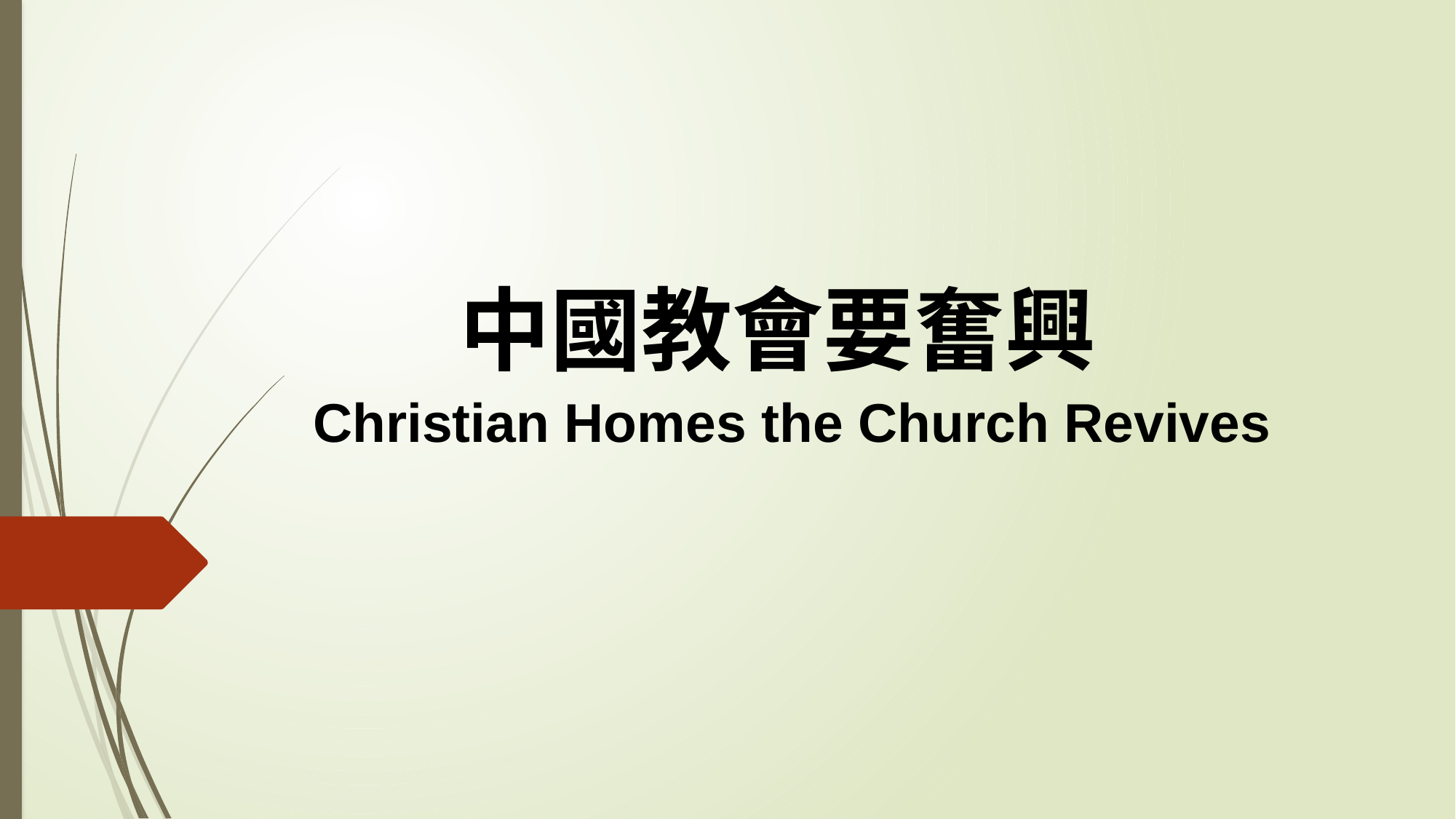

# 中國教會要奮興 Christian Homes the Church Revives